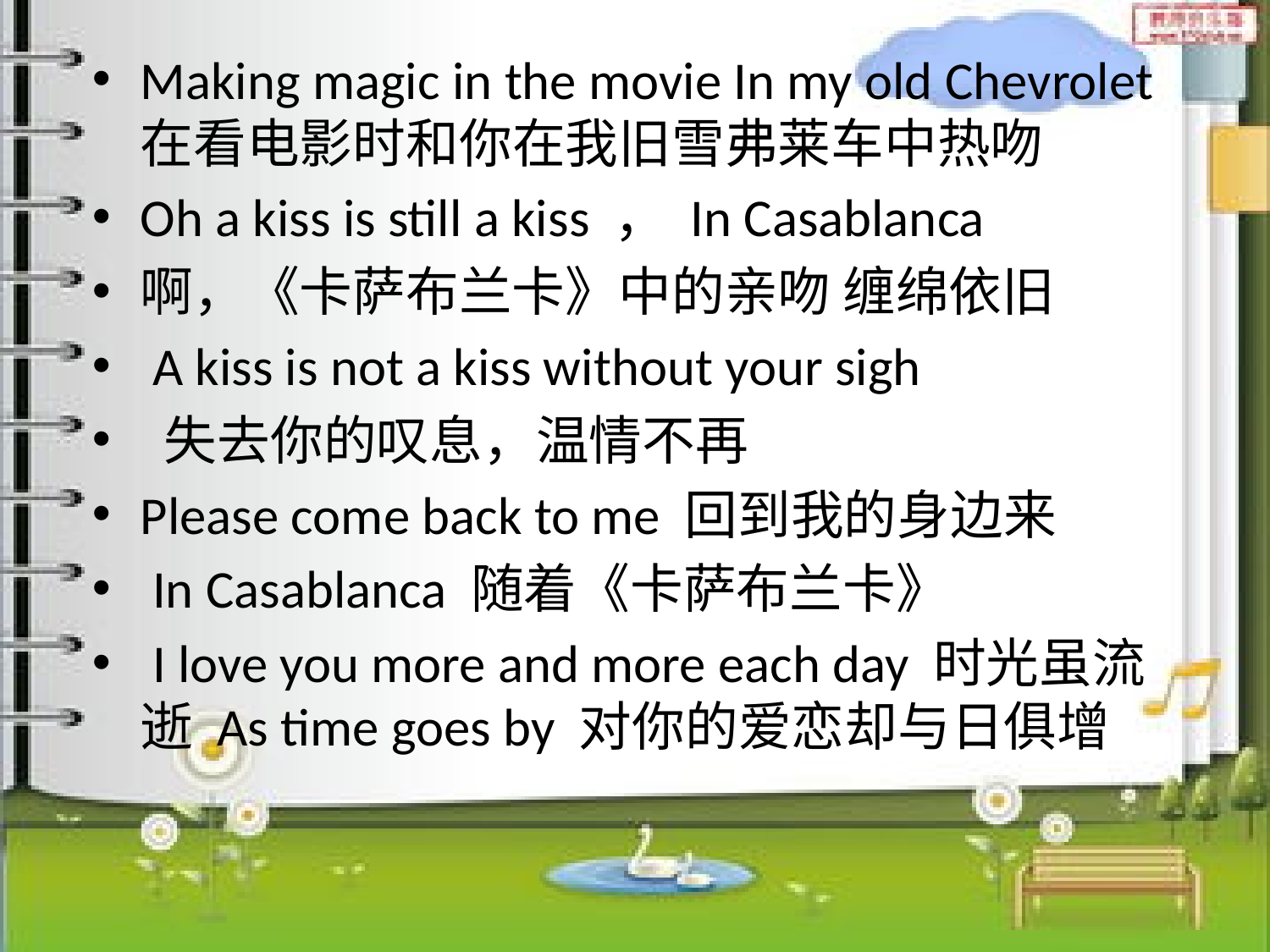

Making magic in the movie In my old Chevrolet 在看电影时和你在我旧雪弗莱车中热吻
Oh a kiss is still a kiss ， In Casablanca
啊，《卡萨布兰卡》中的亲吻 缠绵依旧
 A kiss is not a kiss without your sigh
 失去你的叹息，温情不再
Please come back to me 回到我的身边来
 In Casablanca 随着《卡萨布兰卡》
 I love you more and more each day 时光虽流逝 As time goes by 对你的爱恋却与日俱增